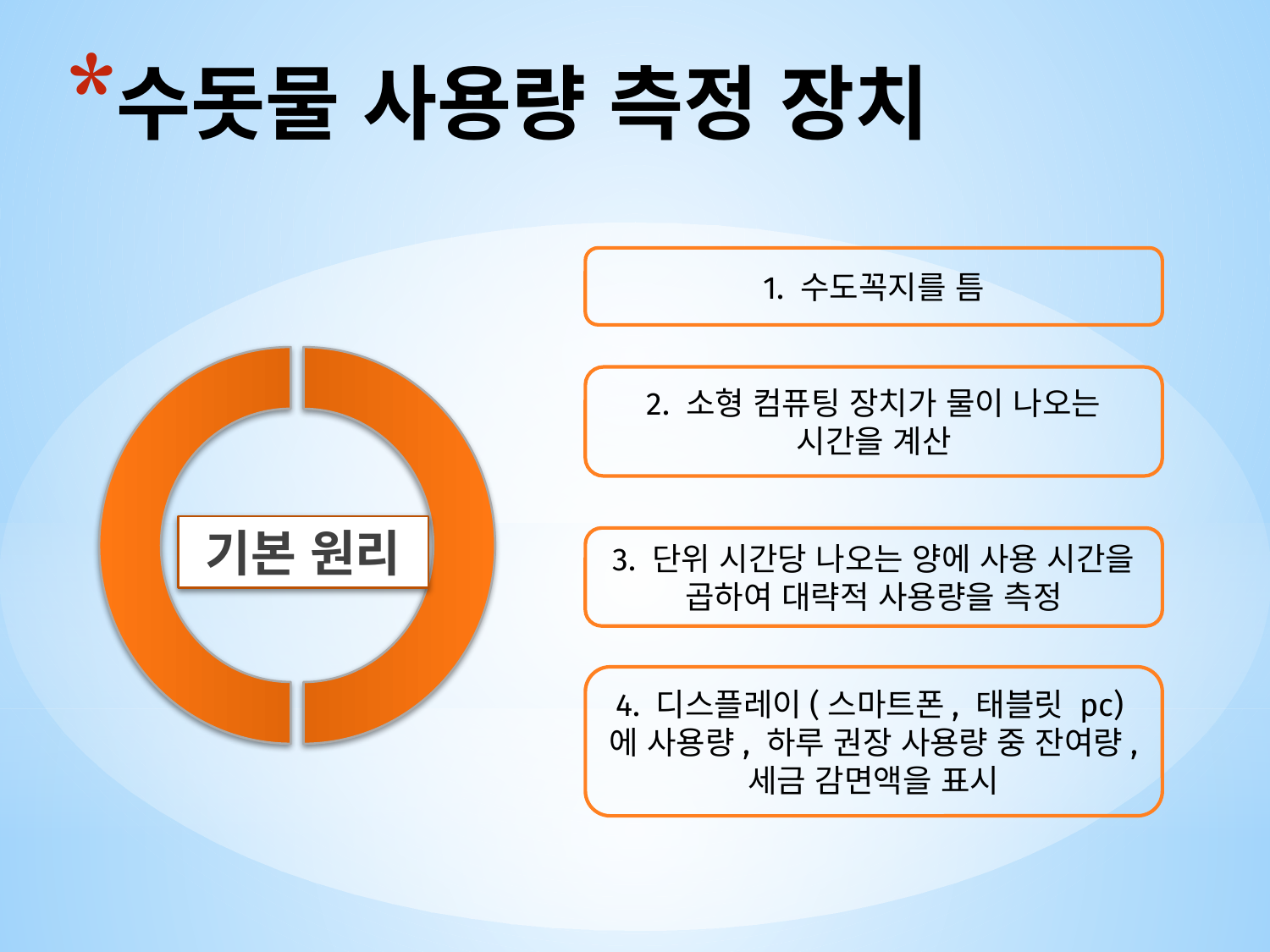

# 수돗물 사용량 측정 장치
1. 수도꼭지를 틈

기본 원리
2. 소형 컴퓨팅 장치가 물이 나오는 시간을 계산
3. 단위 시간당 나오는 양에 사용 시간을 곱하여 대략적 사용량을 측정
4. 디스플레이(스마트폰, 태블릿 pc)에 사용량, 하루 권장 사용량 중 잔여량, 세금 감면액을 표시